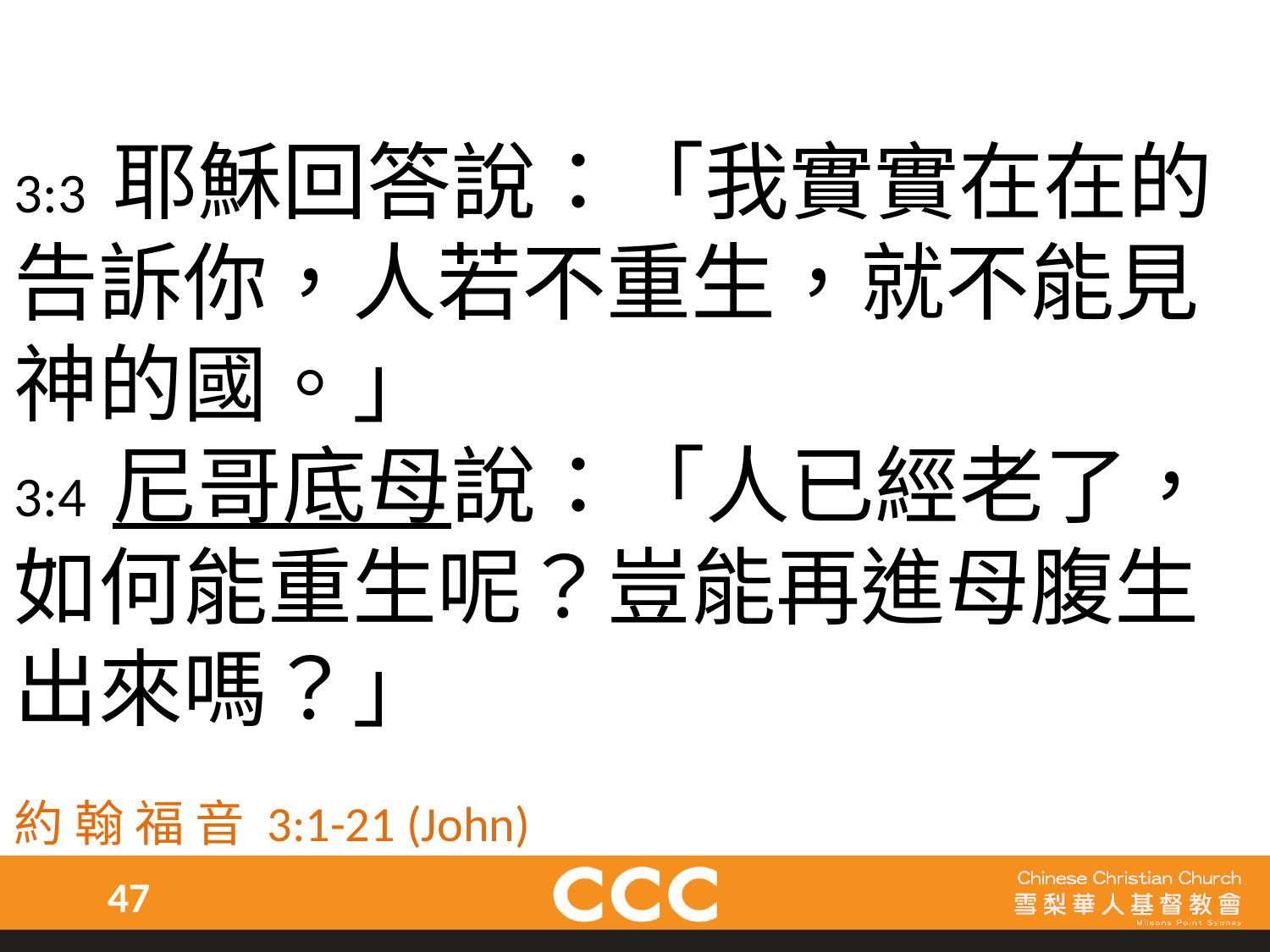

3:3 耶穌回答說：「我實實在在的告訴你，人若不重生，就不能見神的國。」
3:4 尼哥底母說：「人已經老了，如何能重生呢？豈能再進母腹生出來嗎？」
約 翰 福 音 3:1-21 (John)
47